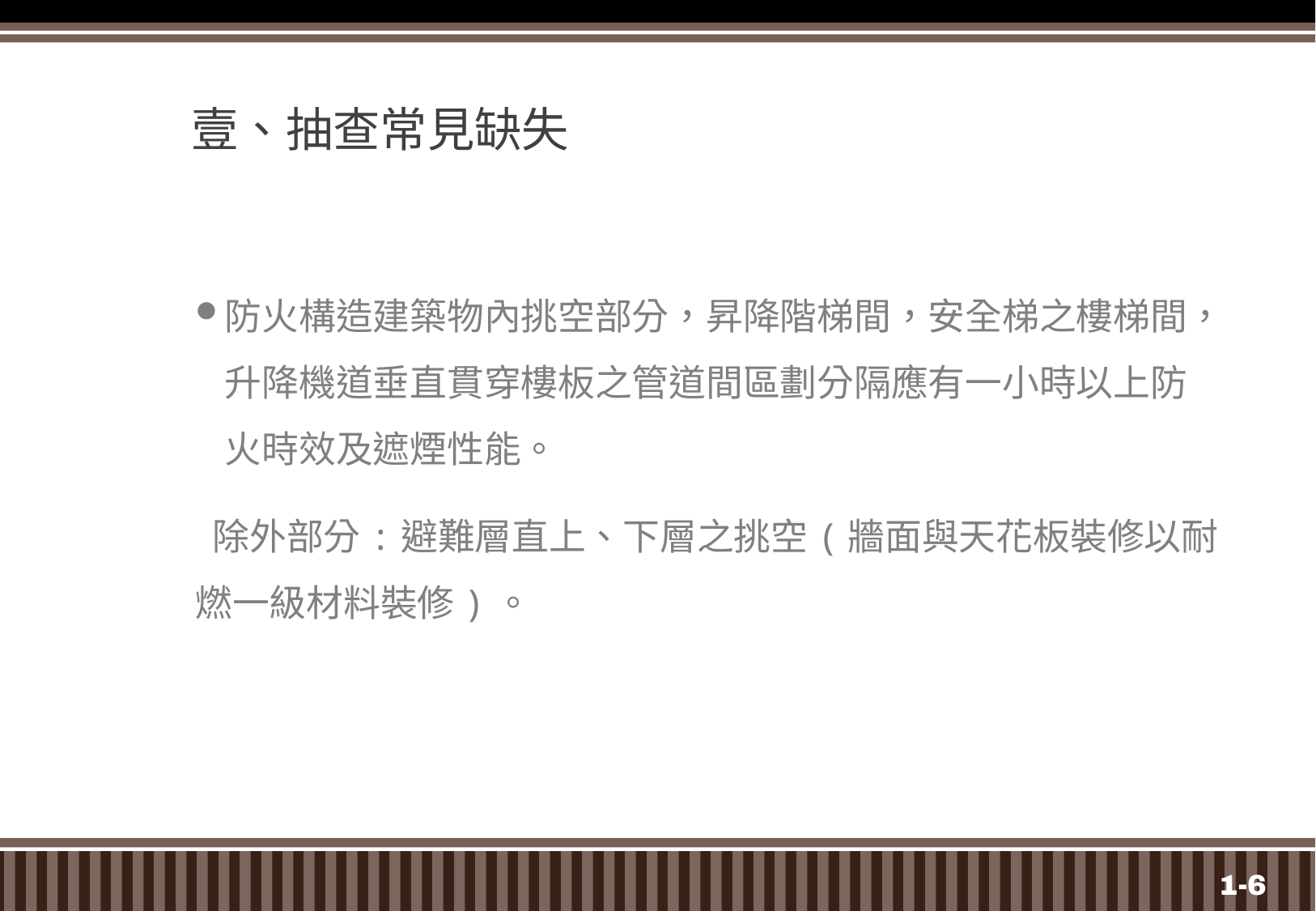

# 壹、抽查常見缺失
防火構造建築物內挑空部分，昇降階梯間，安全梯之樓梯間，升降機道垂直貫穿樓板之管道間區劃分隔應有一小時以上防火時效及遮煙性能。
 除外部分:避難層直上、下層之挑空(牆面與天花板裝修以耐燃一級材料裝修)。
1-6